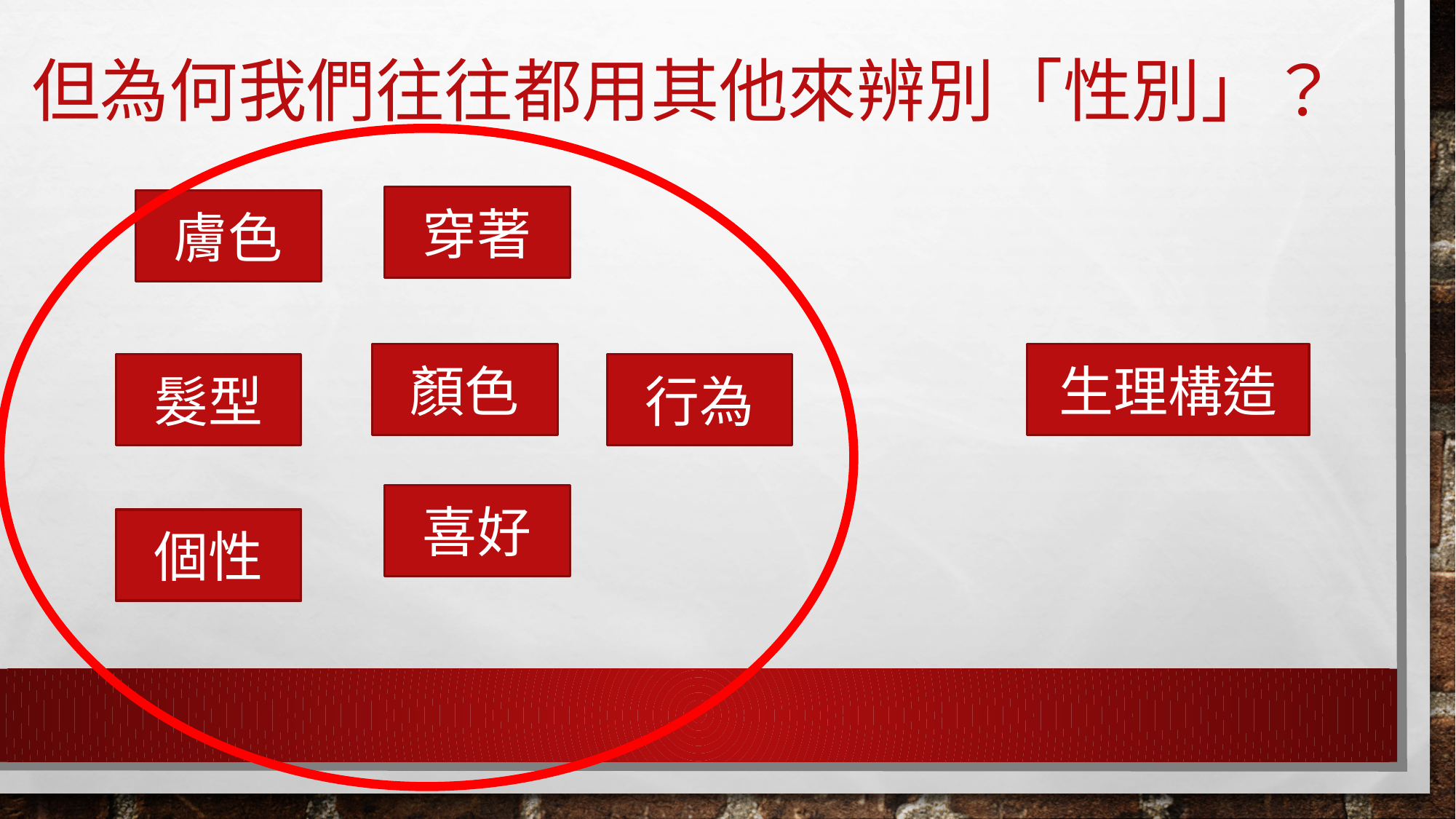

# 但為何我們往往都用其他來辨別「性別」？

穿著
膚色
顏色
生理構造
髮型
行為
喜好
個性